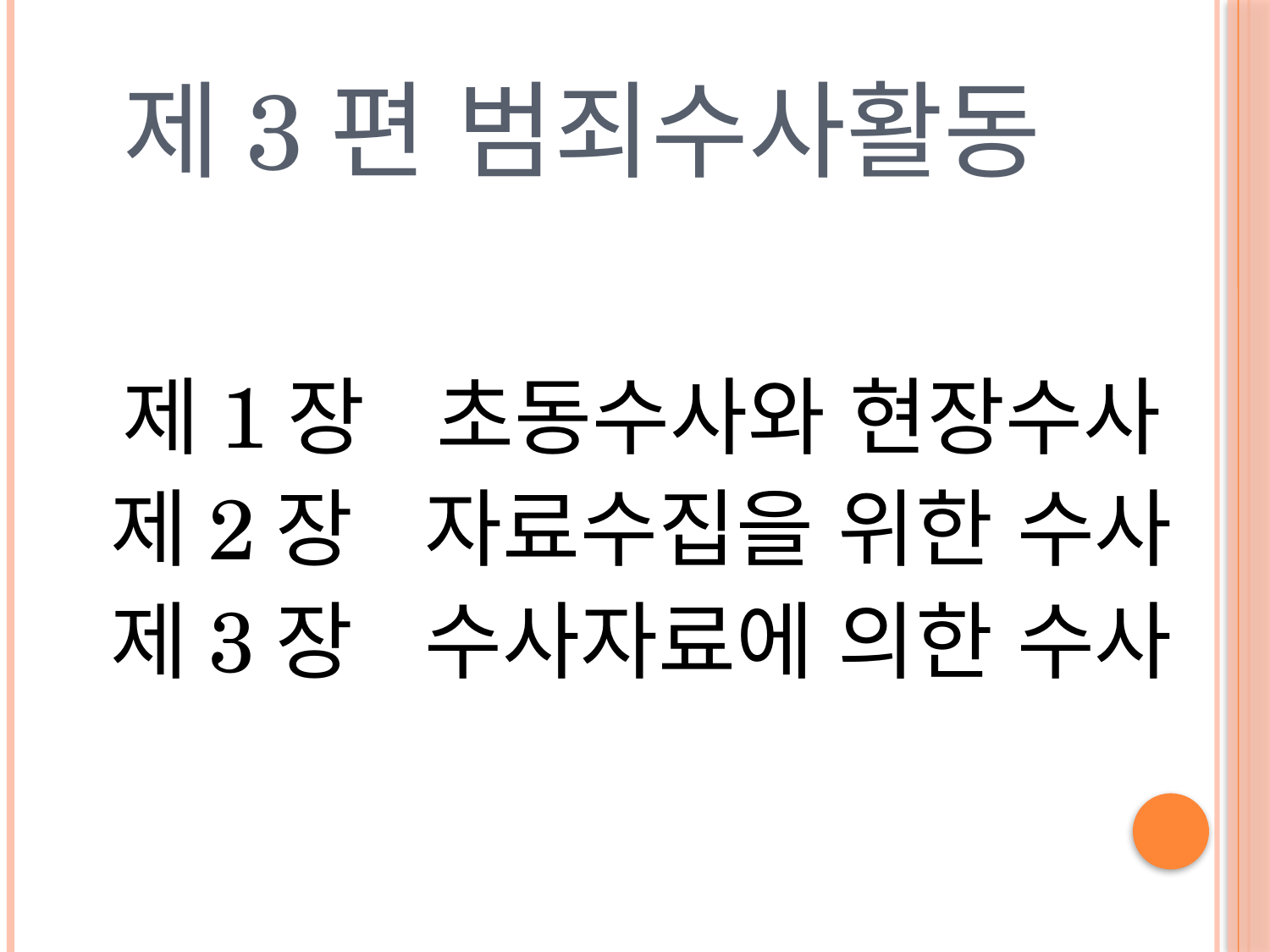

# 제3편 범죄수사활동
제1장   초동수사와 현장수사
제2장   자료수집을 위한 수사
제3장   수사자료에 의한 수사